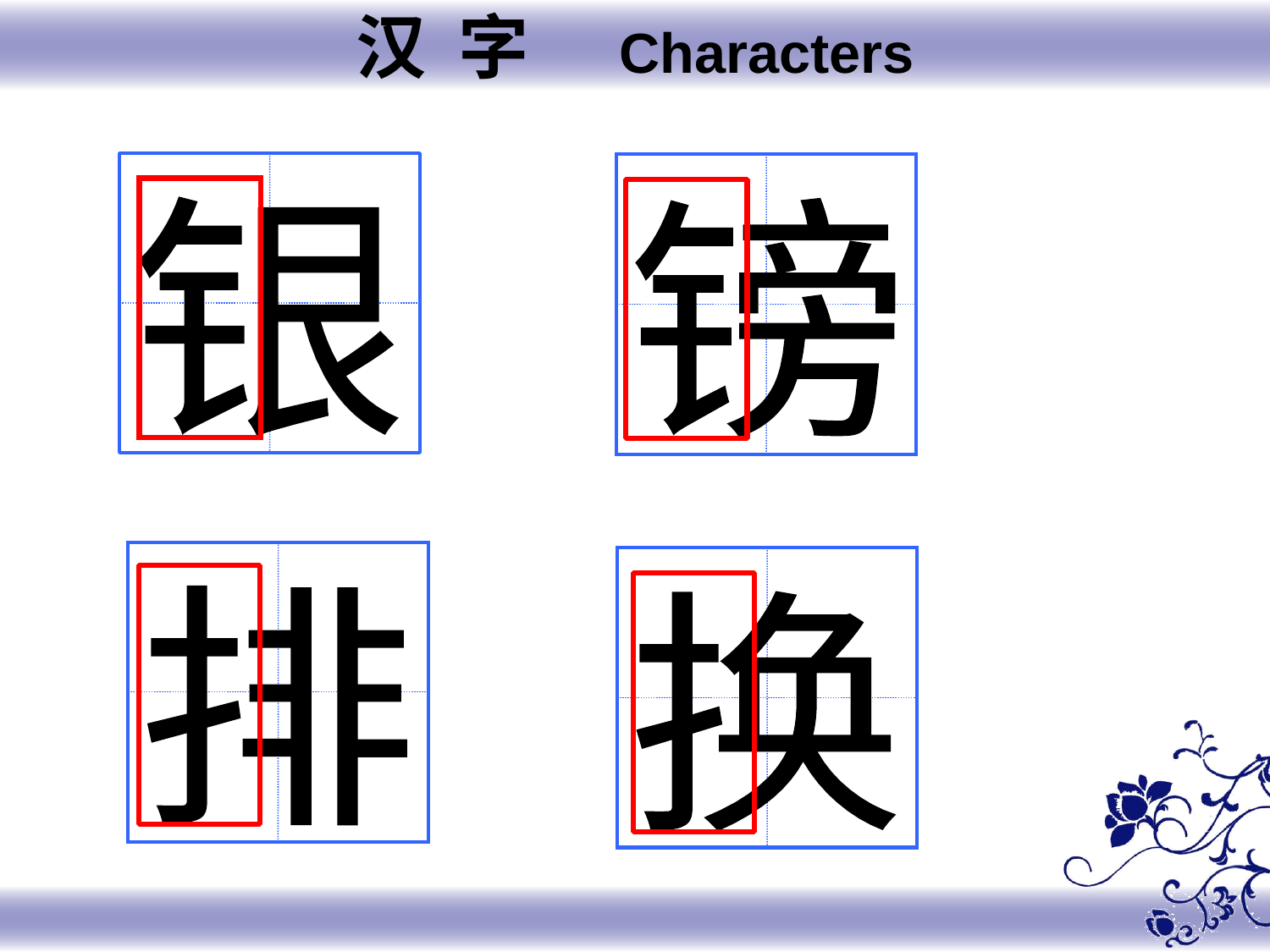

汉  字     Characters

银
镑

排
换